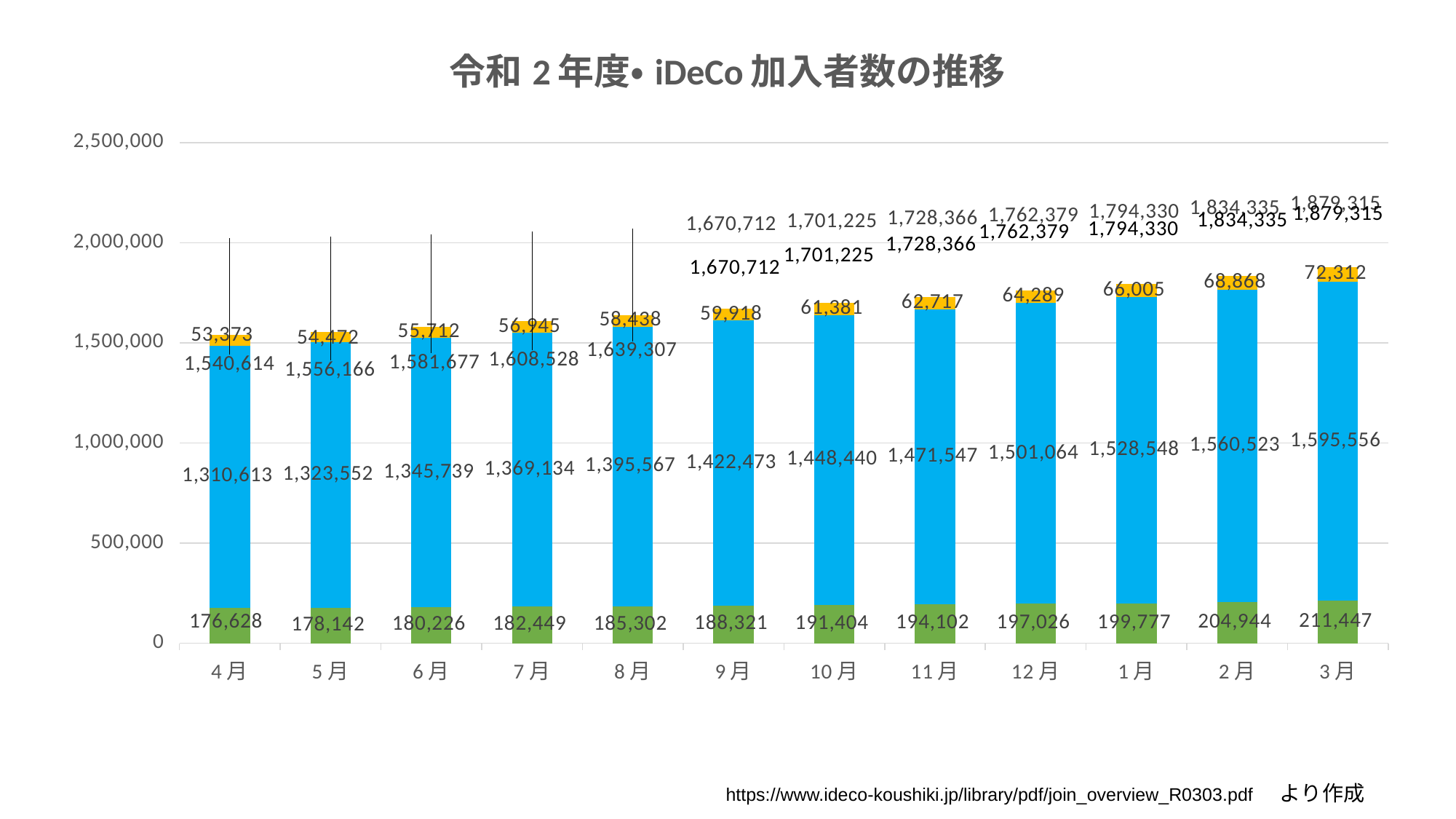

### Chart: 令和2年度・iDeCo加入者数の推移

| Category |  |  |  | 加入者計 |
|---|---|---|---|---|
| 4月 | 176628.0 | 1310613.0 | 53373.0 | 1540614.0 |
| 5月 | 178142.0 | 1323552.0 | 54472.0 | 1556166.0 |
| 6月 | 180226.0 | 1345739.0 | 55712.0 | 1581677.0 |
| 7月 | 182449.0 | 1369134.0 | 56945.0 | 1608528.0 |
| 8月 | 185302.0 | 1395567.0 | 58438.0 | 1639307.0 |
| 9月 | 188321.0 | 1422473.0 | 59918.0 | 1670712.0 |
| 10月 | 191404.0 | 1448440.0 | 61381.0 | 1701225.0 |
| 11月 | 194102.0 | 1471547.0 | 62717.0 | 1728366.0 |
| 12月 | 197026.0 | 1501064.0 | 64289.0 | 1762379.0 |
| 1月 | 199777.0 | 1528548.0 | 66005.0 | 1794330.0 |
| 2月 | 204944.0 | 1560523.0 | 68868.0 | 1834335.0 |
| 3月 | 211447.0 | 1595556.0 | 72312.0 | 1879315.0 |
https://www.ideco-koushiki.jp/library/pdf/join_overview_R0303.pdf　より作成